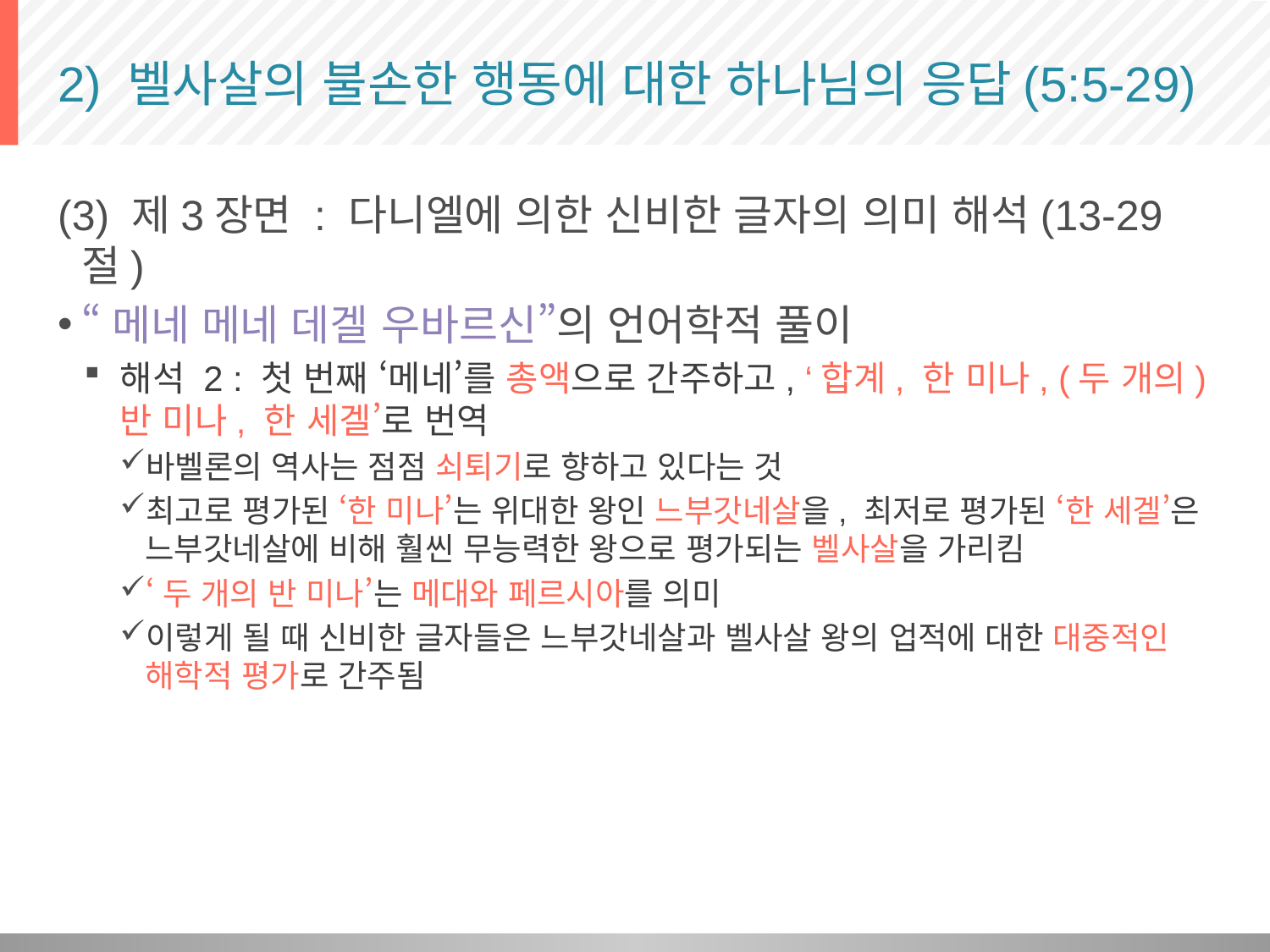

# 2) 벨사살의 불손한 행동에 대한 하나님의 응답(5:5-29)
(3) 제3장면 : 다니엘에 의한 신비한 글자의 의미 해석(13-29절)
“메네 메네 데겔 우바르신”의 언어학적 풀이
해석 2 : 첫 번째 ‘메네’를 총액으로 간주하고, ‘합계, 한 미나, (두 개의) 반 미나, 한 세겔’로 번역
바벨론의 역사는 점점 쇠퇴기로 향하고 있다는 것
최고로 평가된 ‘한 미나’는 위대한 왕인 느부갓네살을, 최저로 평가된 ‘한 세겔’은 느부갓네살에 비해 훨씬 무능력한 왕으로 평가되는 벨사살을 가리킴
‘두 개의 반 미나’는 메대와 페르시아를 의미
이렇게 될 때 신비한 글자들은 느부갓네살과 벨사살 왕의 업적에 대한 대중적인 해학적 평가로 간주됨